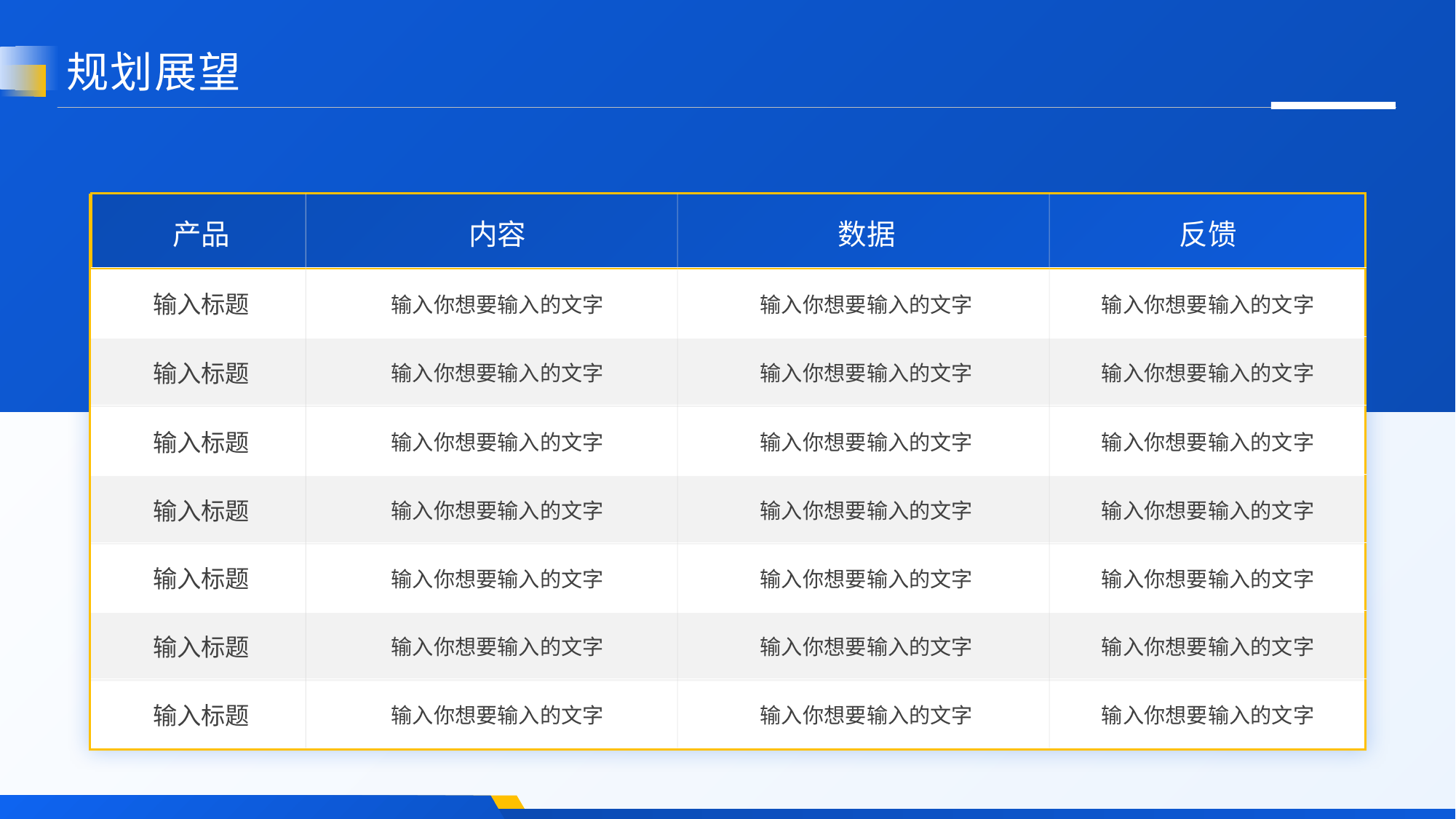

规划展望

| 产品 | 内容 | 数据 | 反馈 |
| --- | --- | --- | --- |
| 输入标题 | 输入你想要输入的文字 | 输入你想要输入的文字 | 输入你想要输入的文字 |
| 输入标题 | 输入你想要输入的文字 | 输入你想要输入的文字 | 输入你想要输入的文字 |
| 输入标题 | 输入你想要输入的文字 | 输入你想要输入的文字 | 输入你想要输入的文字 |
| 输入标题 | 输入你想要输入的文字 | 输入你想要输入的文字 | 输入你想要输入的文字 |
| 输入标题 | 输入你想要输入的文字 | 输入你想要输入的文字 | 输入你想要输入的文字 |
| 输入标题 | 输入你想要输入的文字 | 输入你想要输入的文字 | 输入你想要输入的文字 |
| 输入标题 | 输入你想要输入的文字 | 输入你想要输入的文字 | 输入你想要输入的文字 |